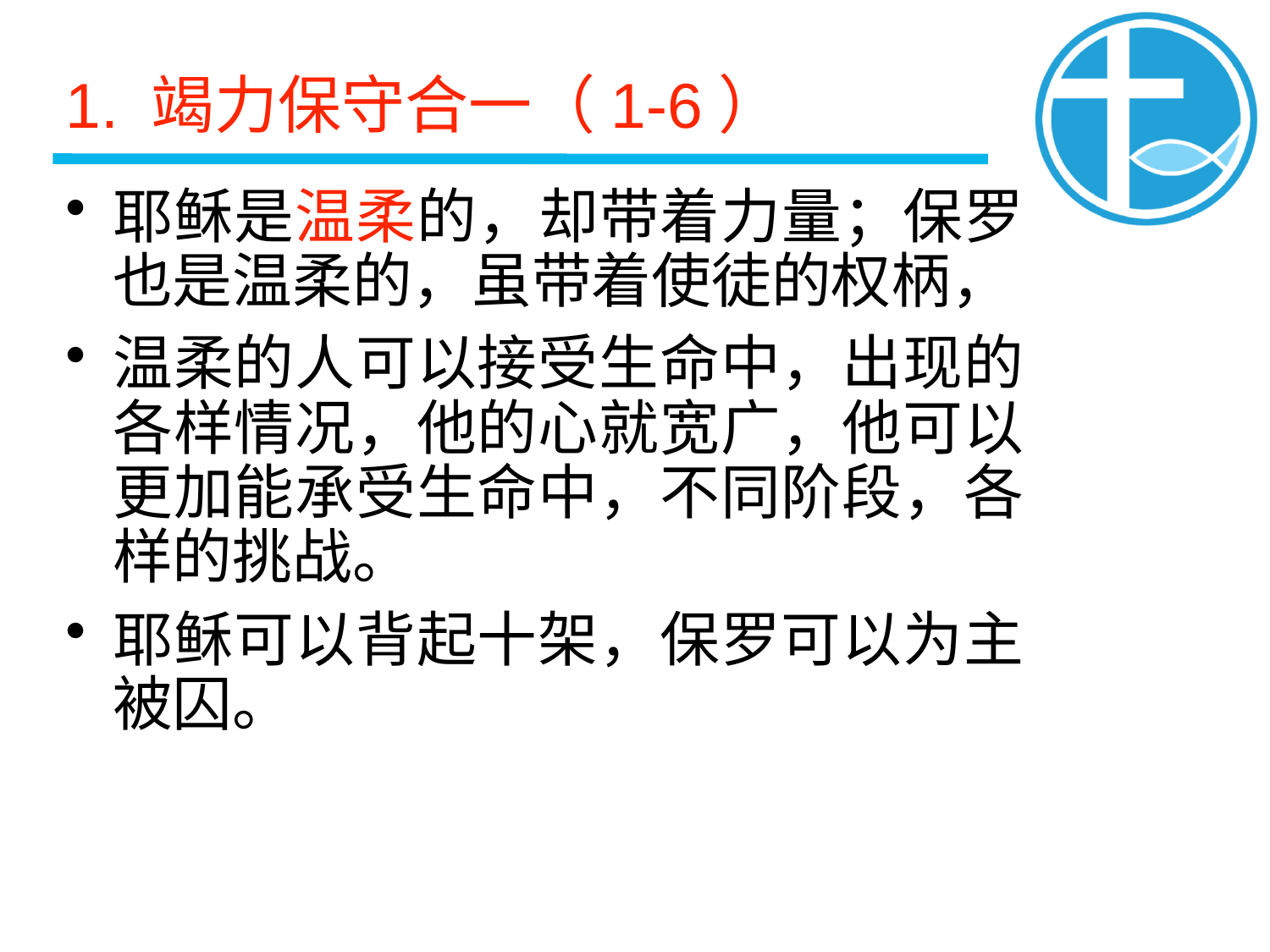

1. 竭力保守合一（1-6）
耶稣是温柔的，却带着力量；保罗也是温柔的，虽带着使徒的权柄，
温柔的人可以接受生命中，出现的各样情况，他的心就宽广，他可以更加能承受生命中，不同阶段，各样的挑战。
耶稣可以背起十架，保罗可以为主被囚。